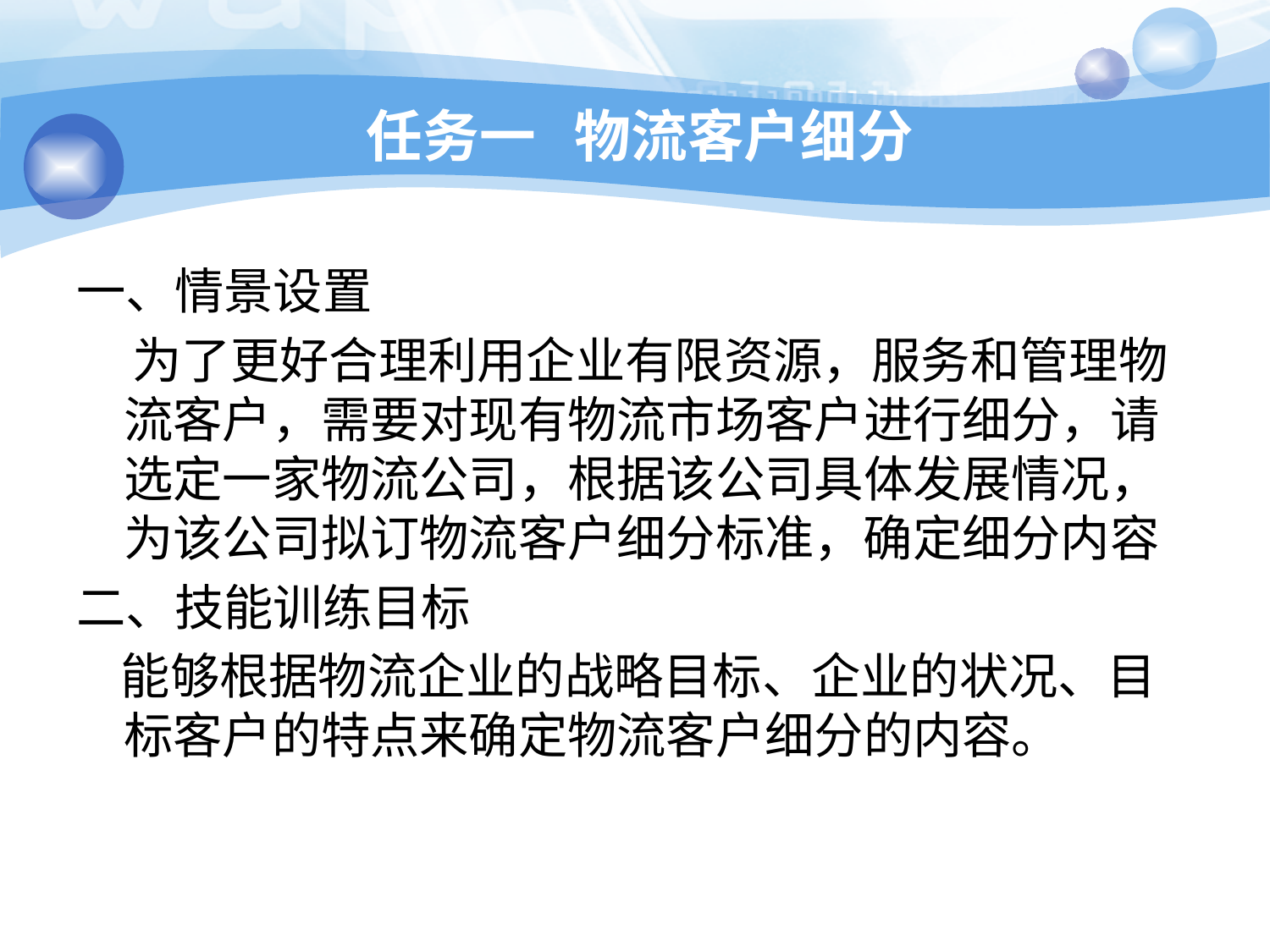

# 任务一   物流客户细分
一、情景设置
    为了更好合理利用企业有限资源，服务和管理物流客户，需要对现有物流市场客户进行细分，请选定一家物流公司，根据该公司具体发展情况，为该公司拟订物流客户细分标准，确定细分内容
二、技能训练目标
   能够根据物流企业的战略目标、企业的状况、目标客户的特点来确定物流客户细分的内容。